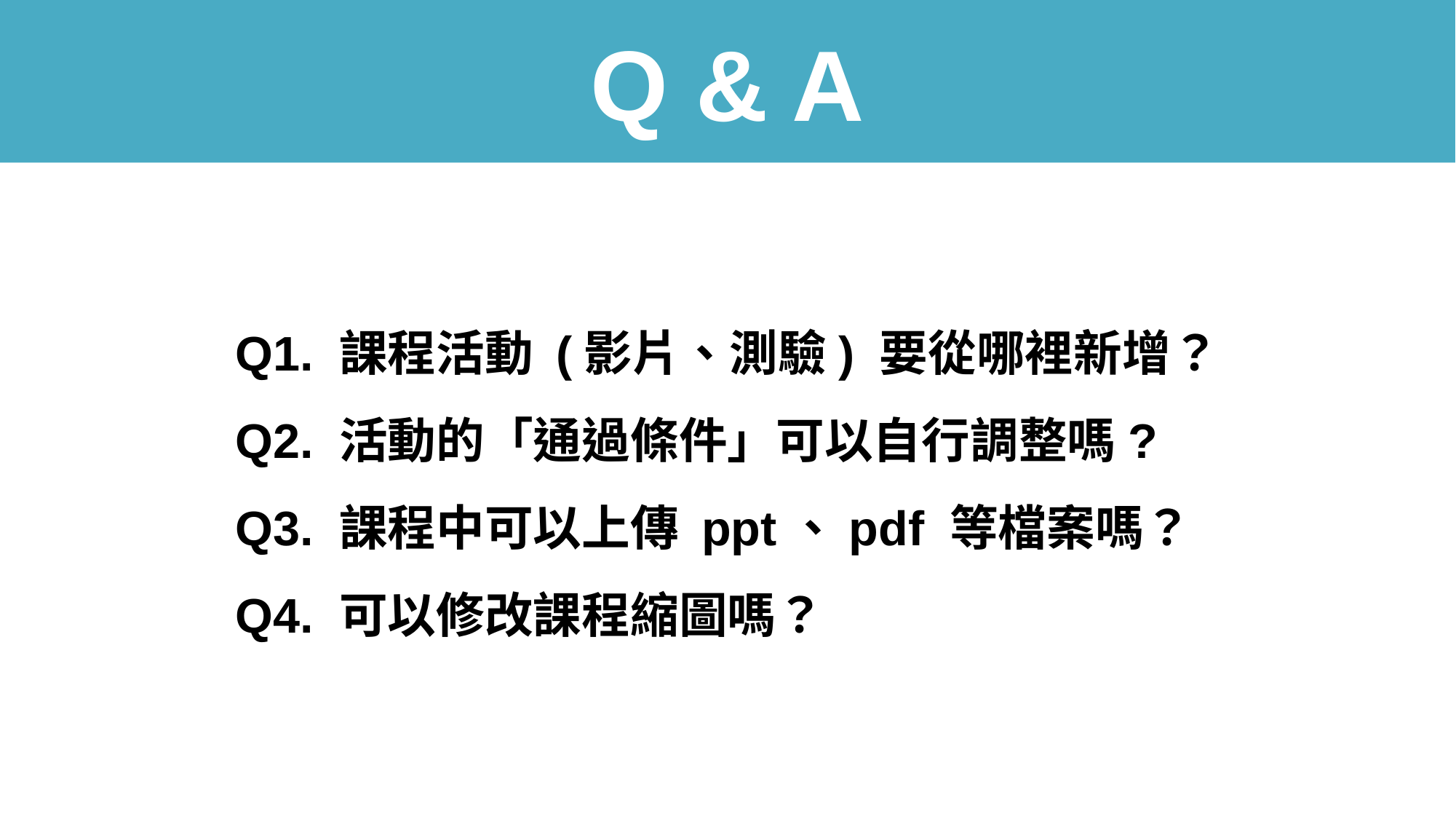

Q & A
Q1. 課程活動 (影片、測驗) 要從哪裡新增？
Q2. 活動的「通過條件」可以自行調整嗎?
Q3. 課程中可以上傳 ppt、pdf 等檔案嗎？
Q4. 可以修改課程縮圖嗎？